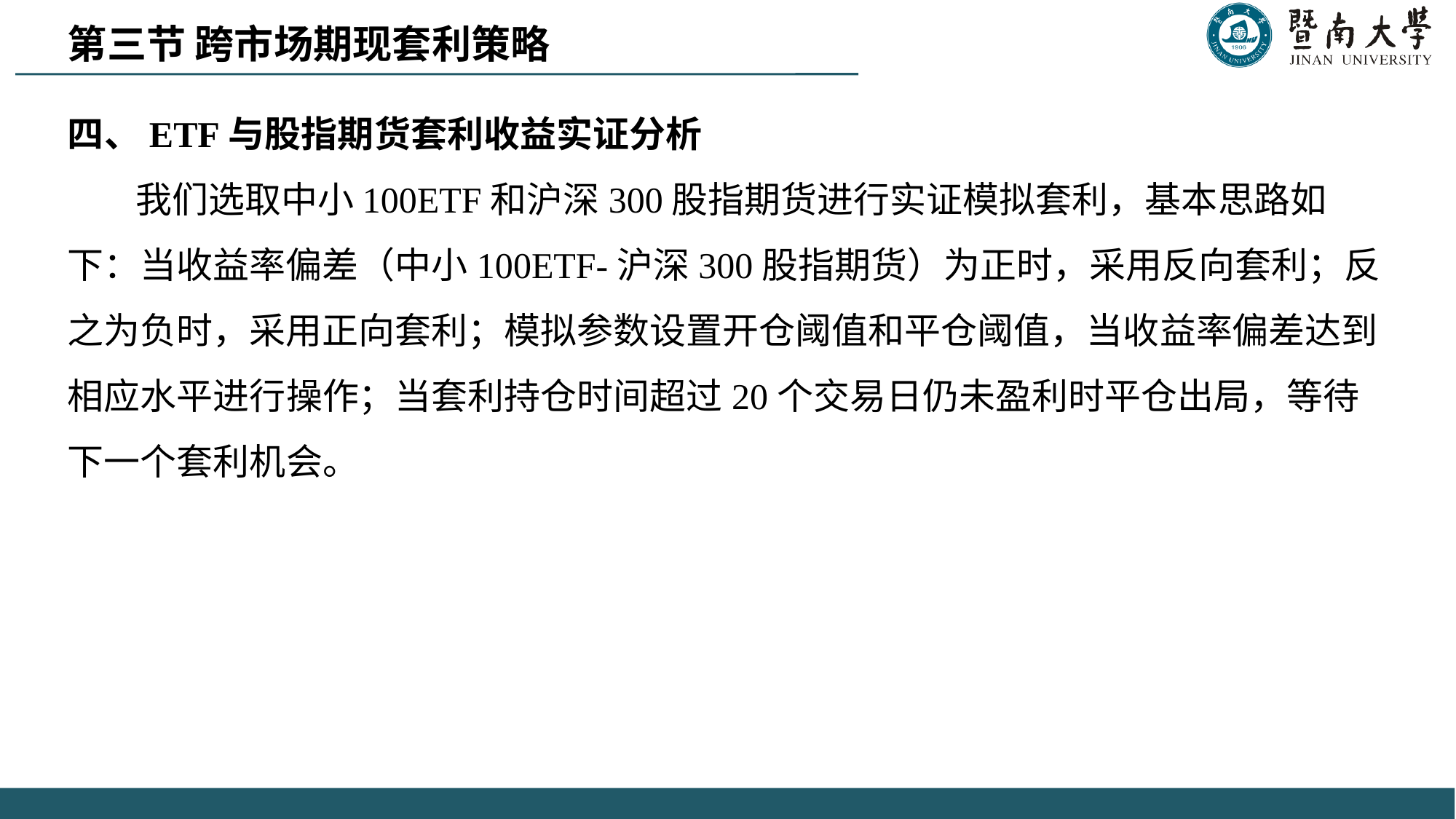

第三节 跨市场期现套利策略
四、ETF与股指期货套利收益实证分析
        我们选取中小100ETF和沪深300股指期货进行实证模拟套利，基本思路如下：当收益率偏差（中小100ETF-沪深300股指期货）为正时，采用反向套利；反之为负时，采用正向套利；模拟参数设置开仓阈值和平仓阈值，当收益率偏差达到相应水平进行操作；当套利持仓时间超过20个交易日仍未盈利时平仓出局，等待下一个套利机会。